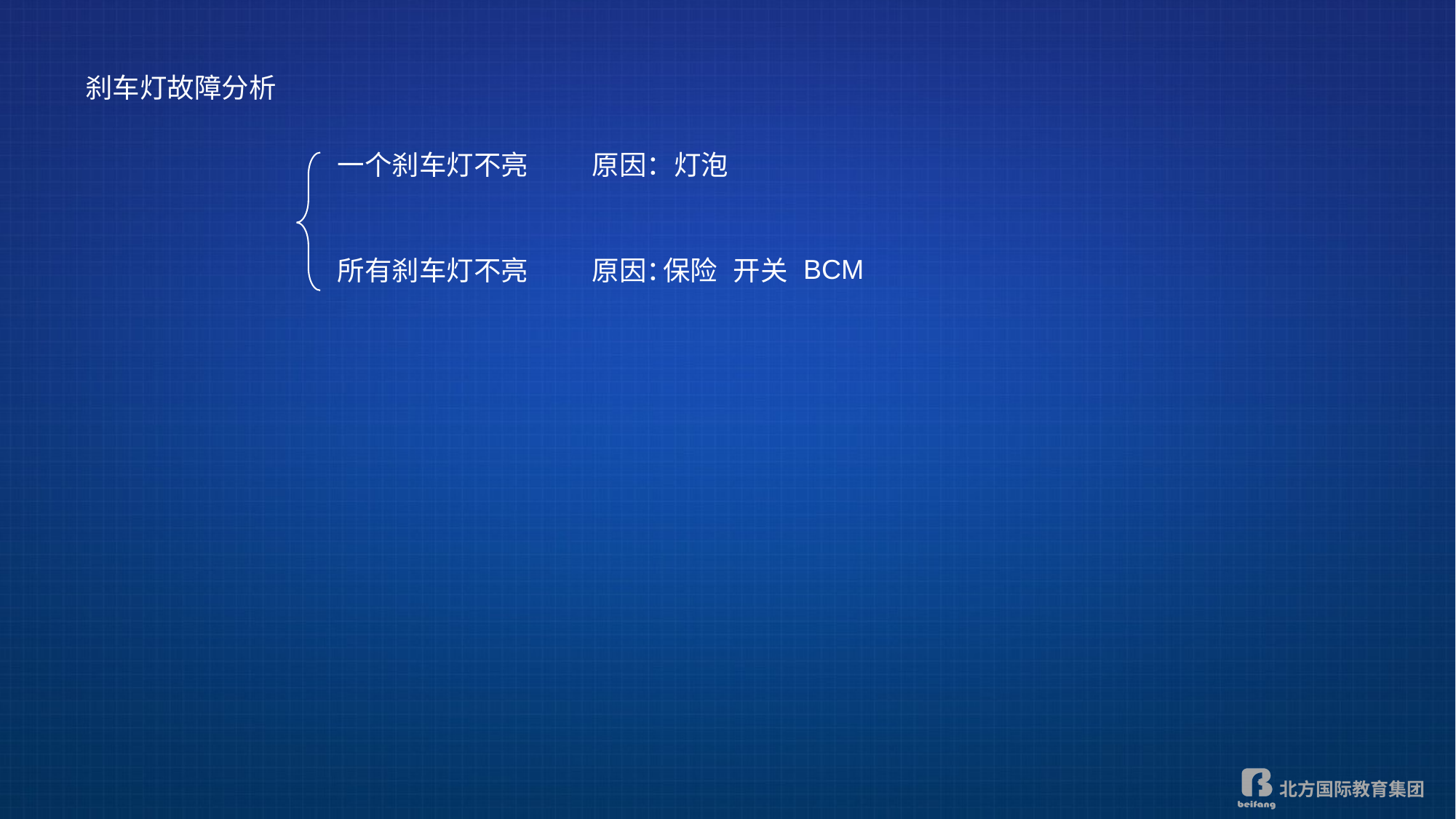

刹车灯故障分析
一个刹车灯不亮
原因：灯泡

BCM
所有刹车灯不亮
原因：
保险
开关